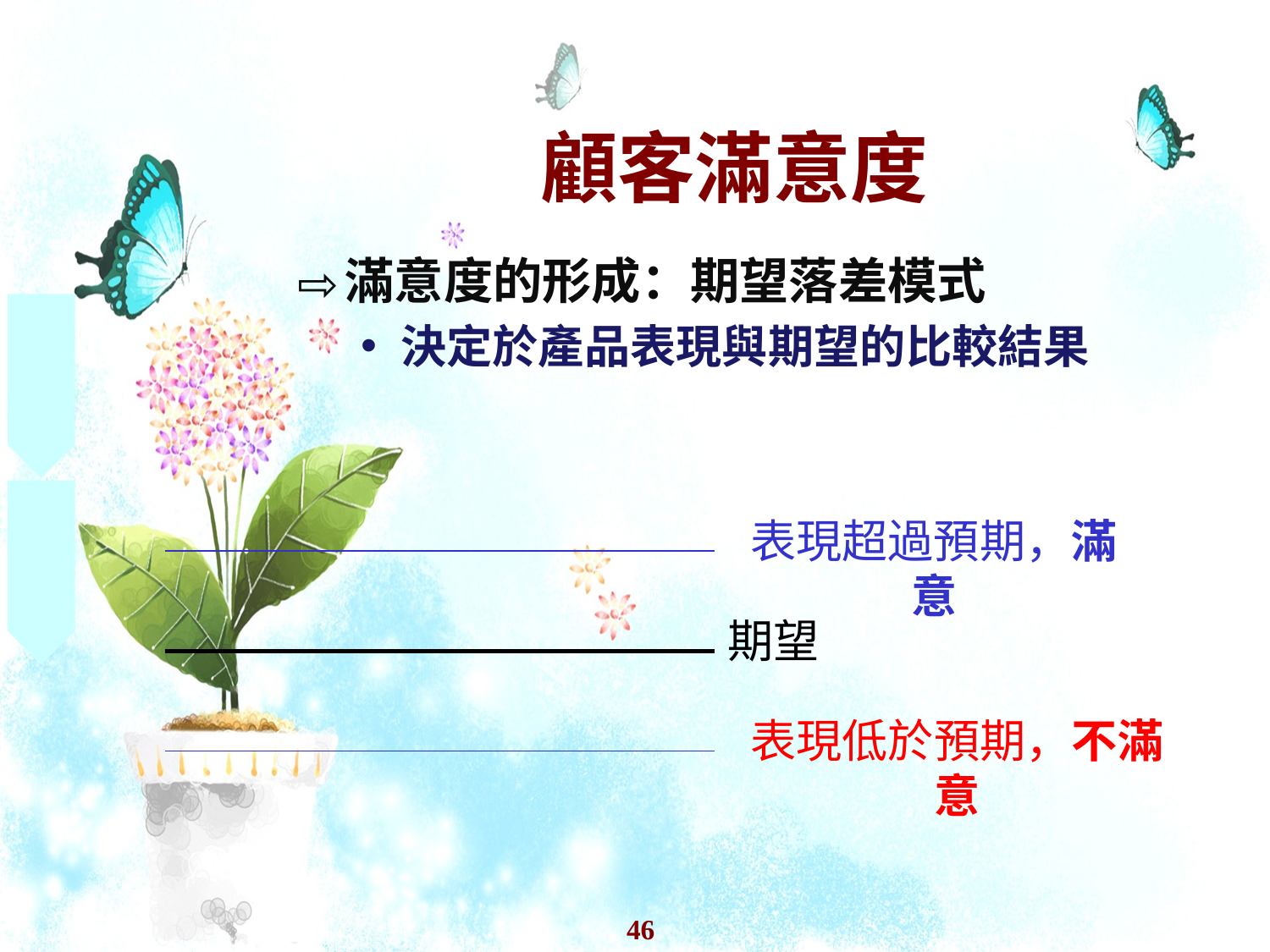

# 顧客滿意度
滿意度的形成：期望落差模式
決定於產品表現與期望的比較結果

表現超過預期，滿意

期望
表現低於預期，不滿意